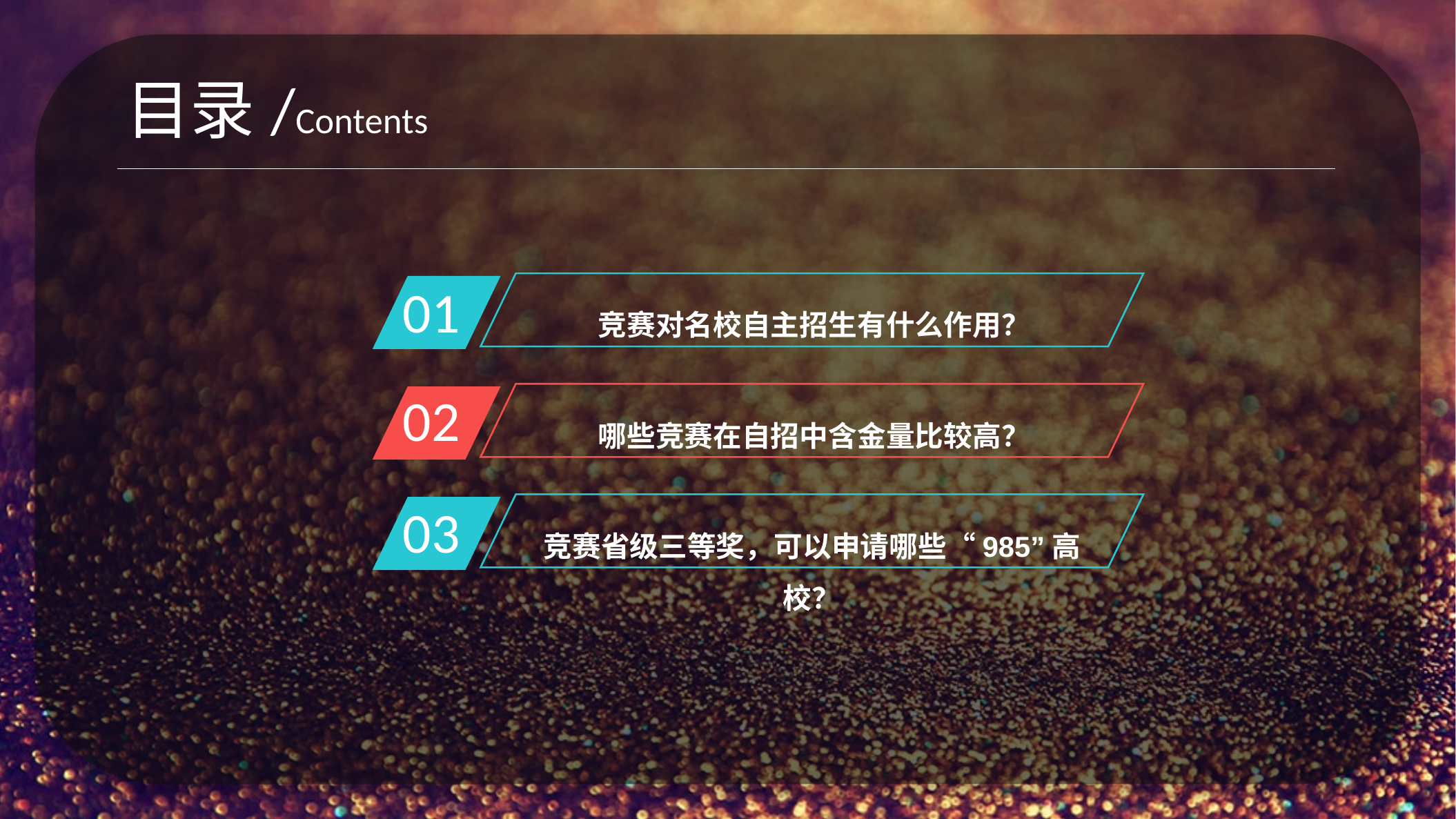

目录/Contents
01

竞赛对名校自主招生有什么作用？
02

哪些竞赛在自招中含金量比较高？
03

竞赛省级三等奖，可以申请哪些“985”高校？